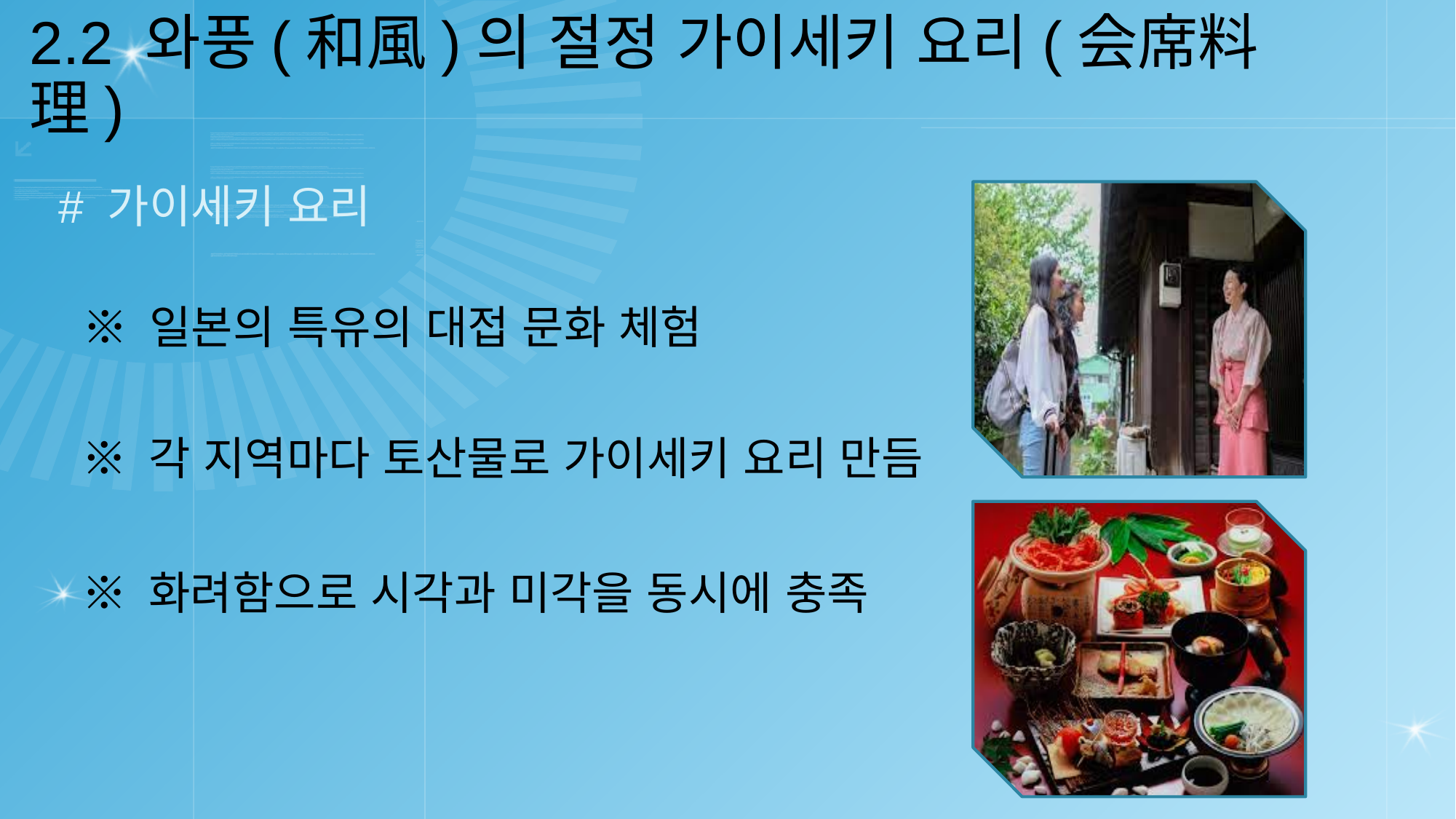

2.2 와풍(和風)의 절정 가이세키 요리(会席料理)
# 가이세키 요리

※ 일본의 특유의 대접 문화 체험
※ 각 지역마다 토산물로 가이세키 요리 만듬

※ 화려함으로 시각과 미각을 동시에 충족